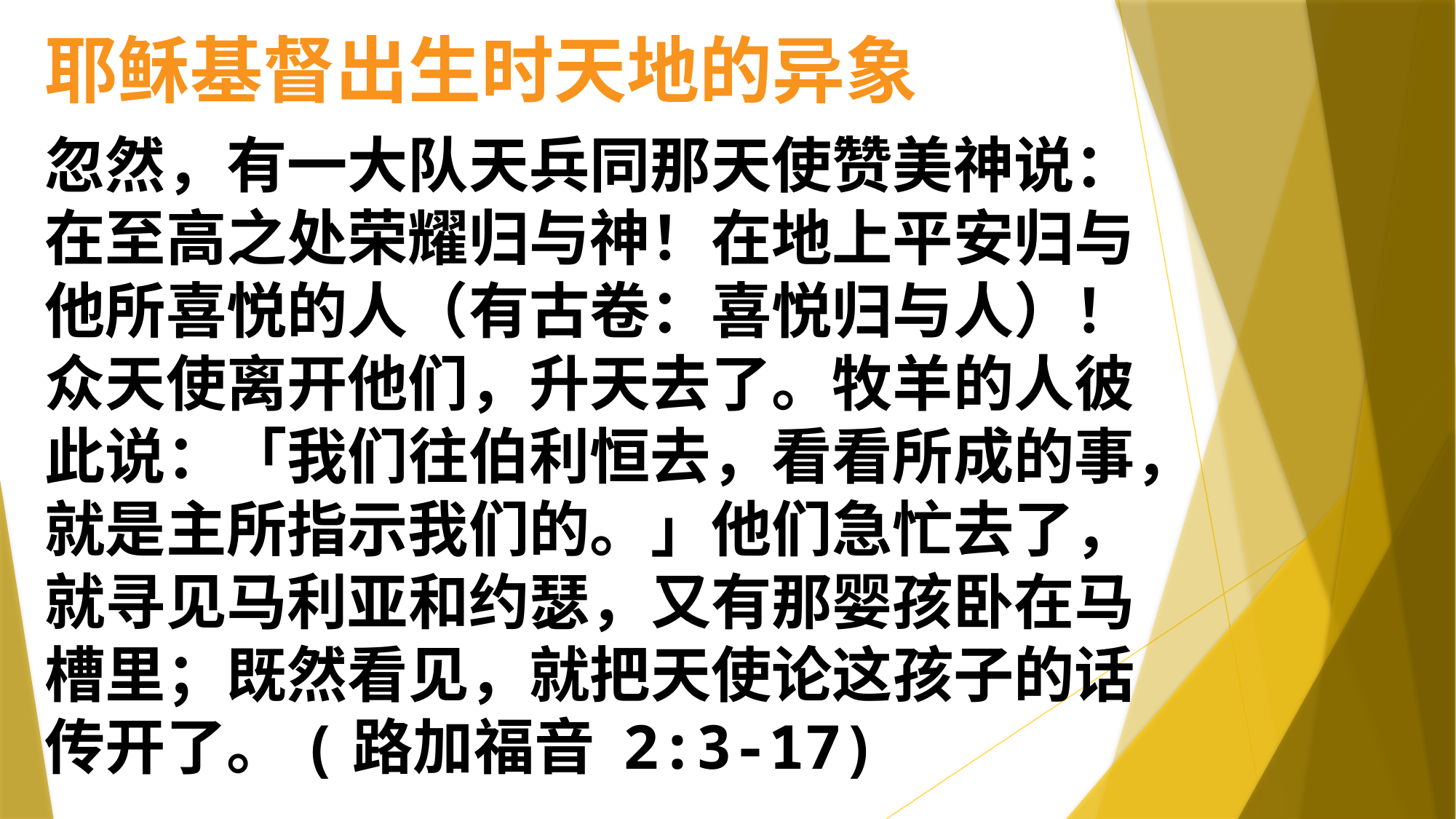

# 耶稣基督出生时天地的异象
忽然，有一大队天兵同那天使赞美神说：在至高之处荣耀归与神！在地上平安归与他所喜悦的人（有古卷：喜悦归与人）！众天使离开他们，升天去了。牧羊的人彼此说：「我们往伯利恒去，看看所成的事，就是主所指示我们的。」他们急忙去了，就寻见马利亚和约瑟，又有那婴孩卧在马槽里；既然看见，就把天使论这孩子的话传开了。(路加福音 2:3-17)